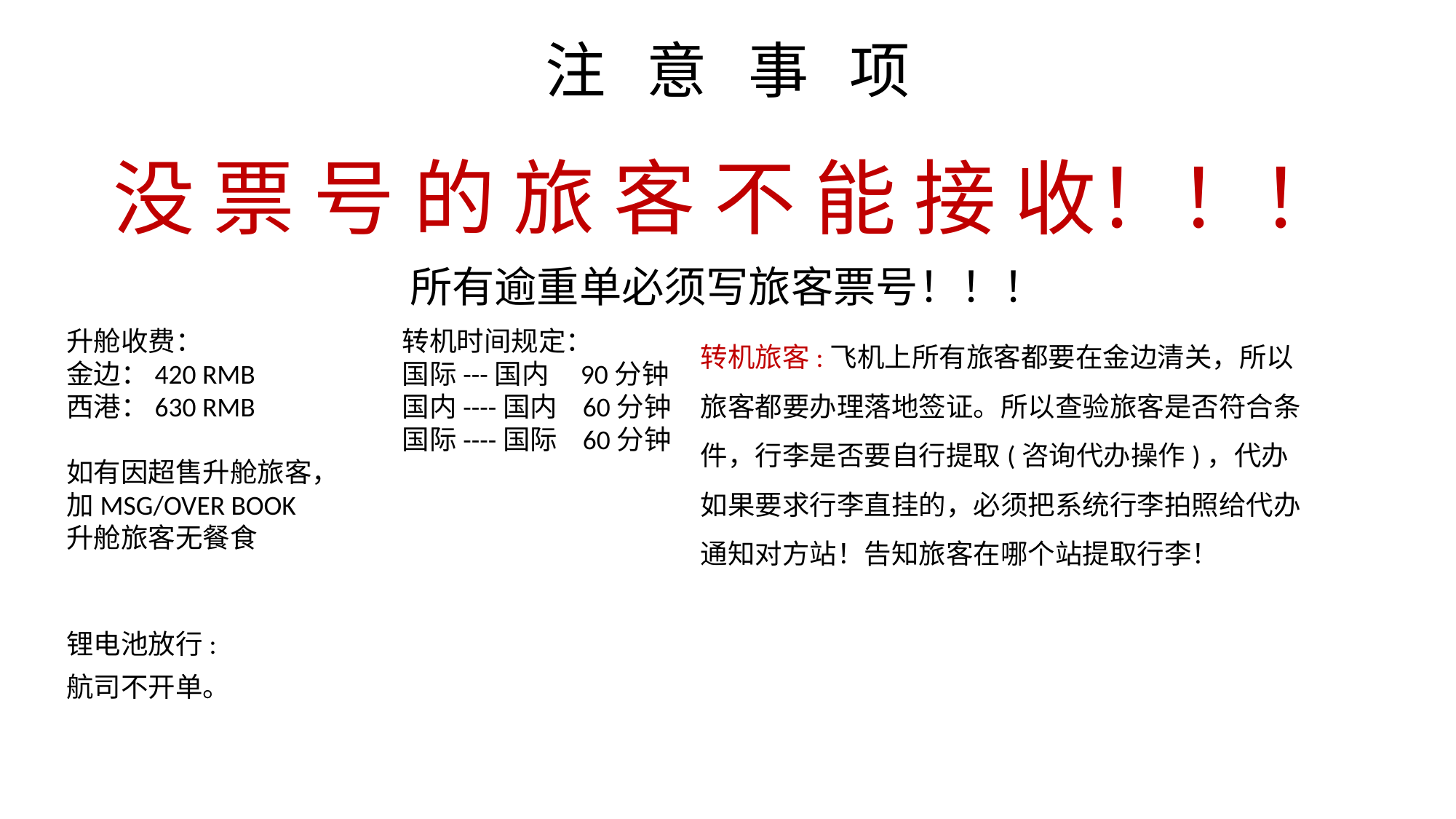

注   意   事   项
没 票 号 的 旅 客 不 能 接 收！！！
所有逾重单必须写旅客票号！！！
升舱收费：
金边：420 RMB
西港：630 RMB

如有因超售升舱旅客，加MSG/OVER BOOK
升舱旅客无餐食
转机时间规定：
国际---国内    90分钟
国内----国内   60分钟
国际----国际   60分钟
转机旅客:飞机上所有旅客都要在金边清关，所以旅客都要办理落地签证。所以查验旅客是否符合条件，行李是否要自行提取(咨询代办操作)，代办如果要求行李直挂的，必须把系统行李拍照给代办通知对方站！告知旅客在哪个站提取行李！
锂电池放行:
航司不开单。